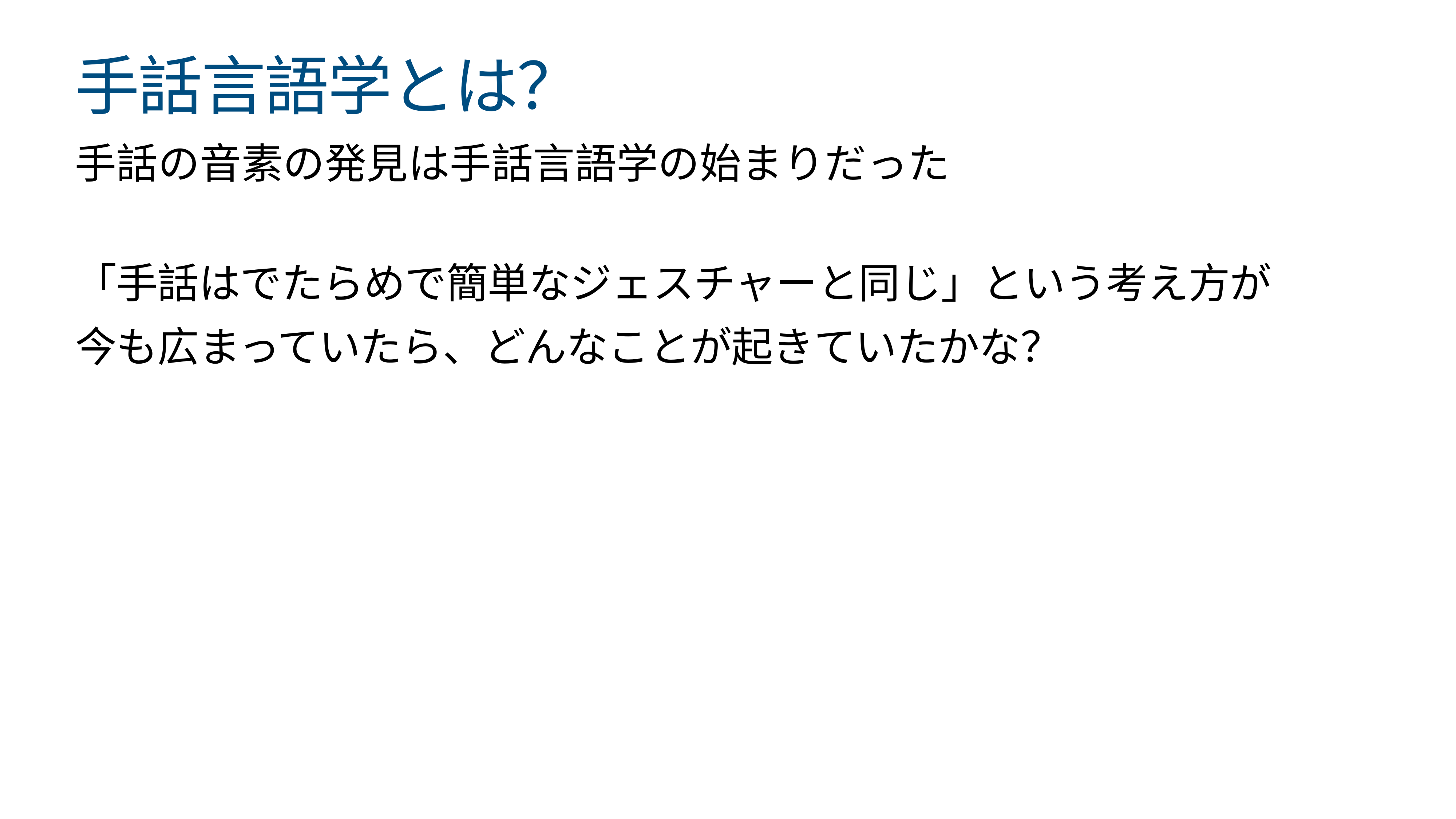

# 手話言語学とは？
手話の音素の発見は手話言語学の始まりだった
「手話はでたらめで簡単なジェスチャーと同じ」という考え方が
今も広まっていたら、どんなことが起きていたかな？